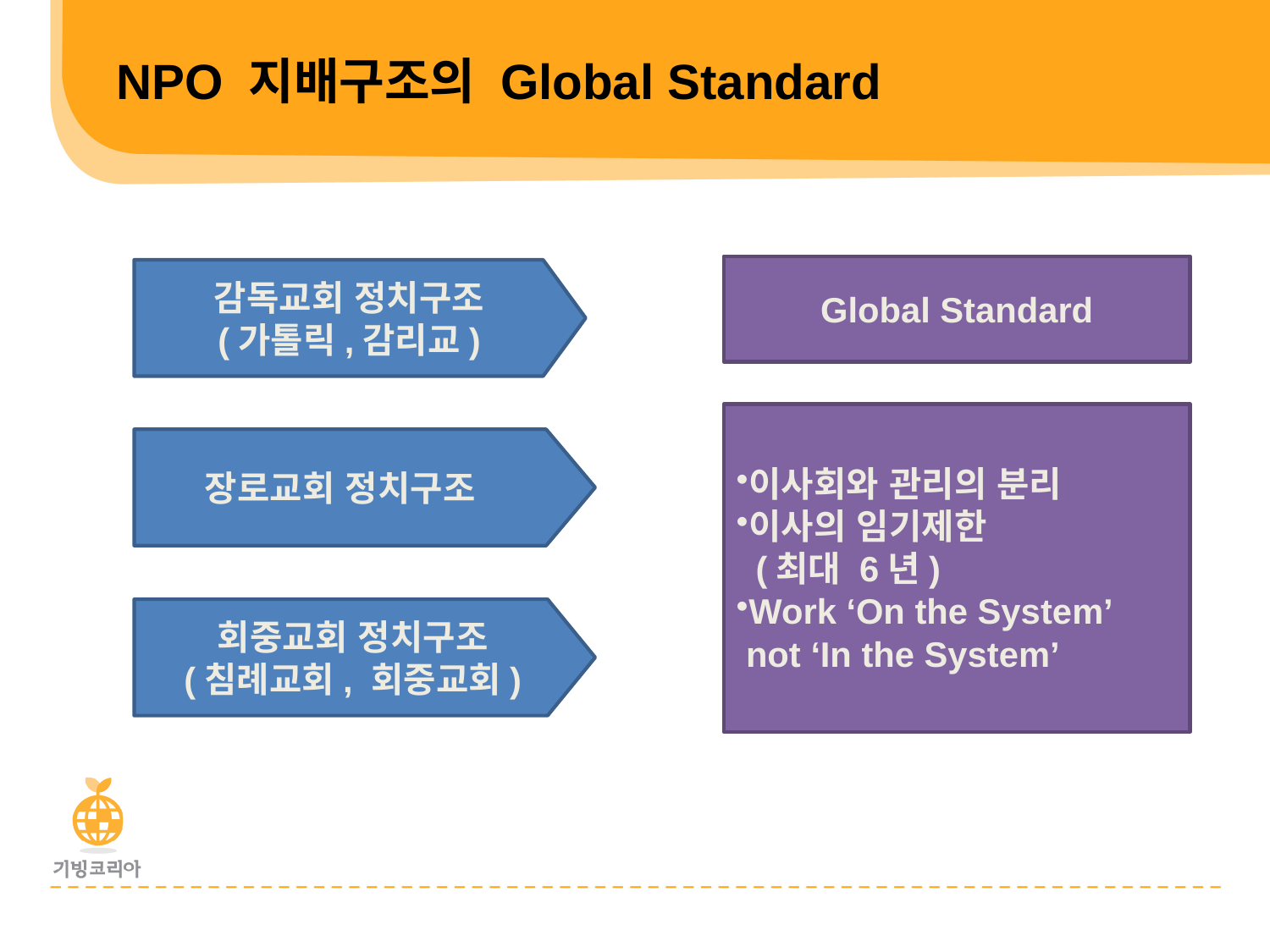

NPO 지배구조의 Global Standard
Global Standard
감독교회 정치구조
(가톨릭,감리교)
이사회와 관리의 분리
이사의 임기제한
  (최대 6년)
Work ‘On the System’
 not ‘In the System’
     장로교회 정치구조
회중교회 정치구조
(침례교회, 회중교회)